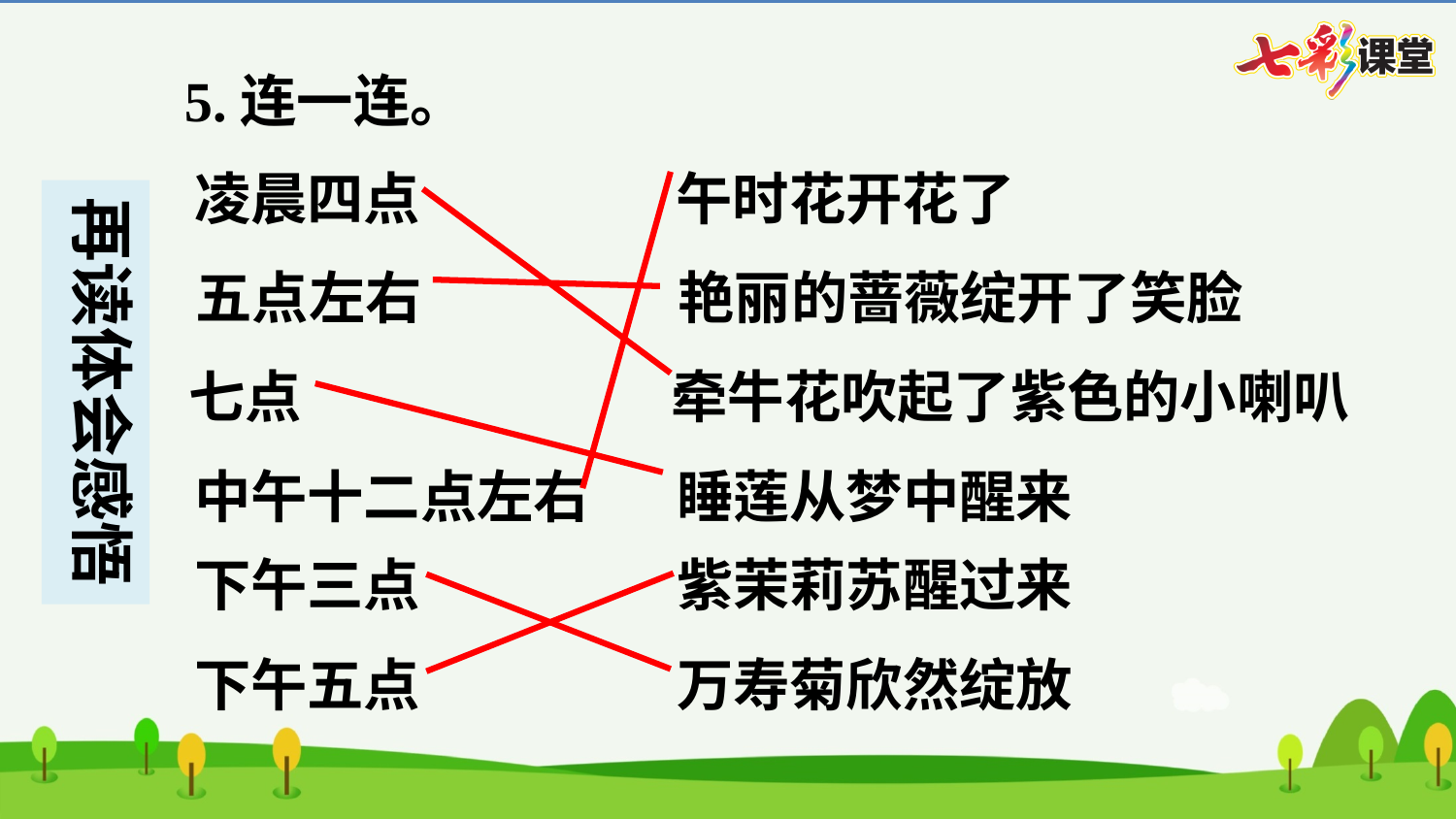

5.连一连。
凌晨四点	午时花开花了
五点左右	艳丽的蔷薇绽开了笑脸
七点	牵牛花吹起了紫色的小喇叭
中午十二点左右	睡莲从梦中醒来
下午三点	紫茉莉苏醒过来
下午五点	万寿菊欣然绽放